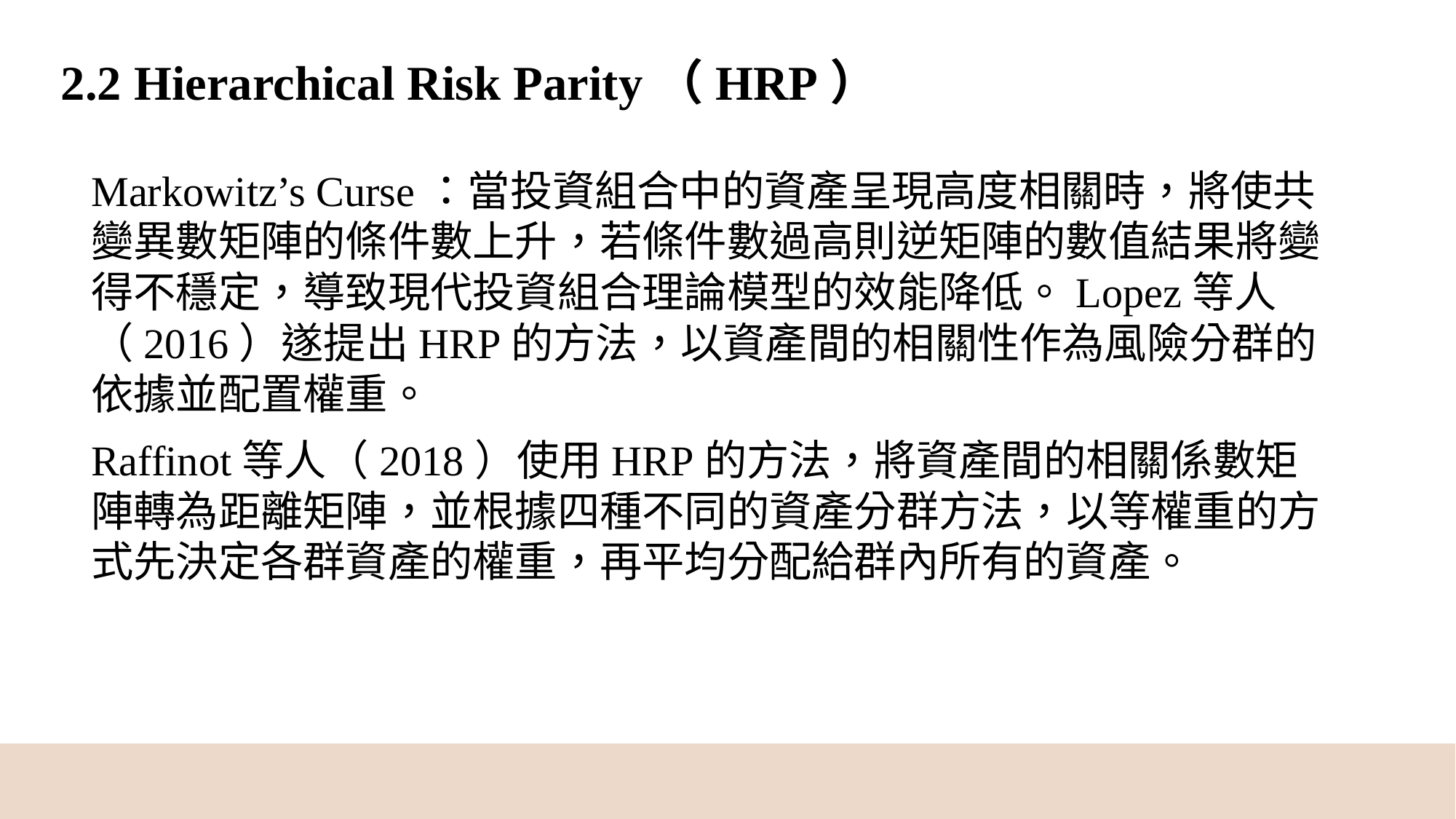

2.2 Hierarchical Risk Parity（HRP）
Markowitz’s Curse：當投資組合中的資產呈現高度相關時，將使共變異數矩陣的條件數上升，若條件數過高則逆矩陣的數值結果將變得不穩定，導致現代投資組合理論模型的效能降低。Lopez等人（2016）遂提出HRP的方法，以資產間的相關性作為風險分群的依據並配置權重。
Raffinot等人（2018）使用HRP的方法，將資產間的相關係數矩陣轉為距離矩陣，並根據四種不同的資產分群方法，以等權重的方式先決定各群資產的權重，再平均分配給群內所有的資產。